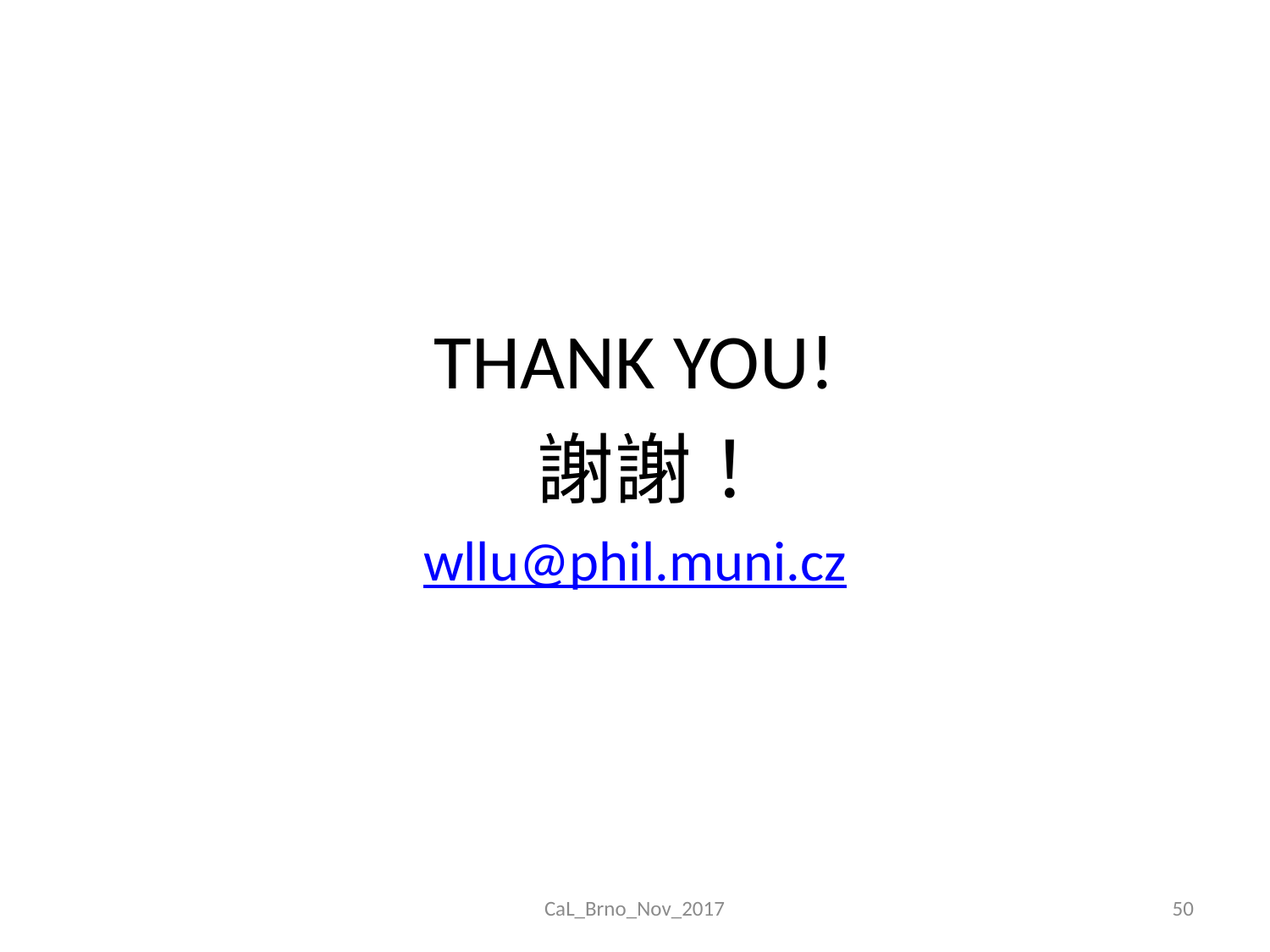

#

THANK YOU!
 謝謝！
wllu@phil.muni.cz
CaL_Brno_Nov_2017
50